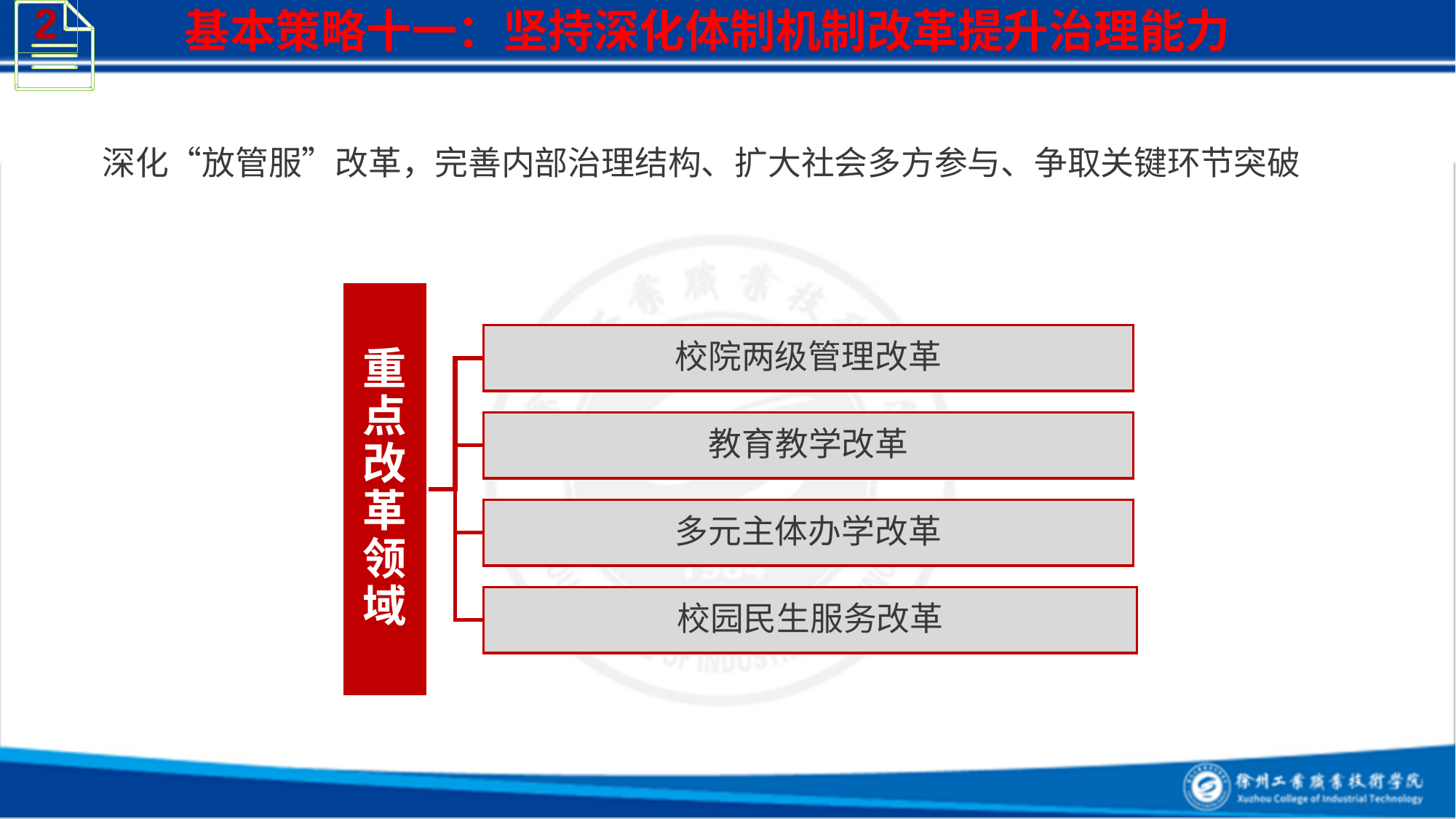

2
  基本策略十一：坚持深化体制机制改革提升治理能力
深化“放管服”改革，完善内部治理结构、扩大社会多方参与、争取关键环节突破

重点改革领域
校院两级管理改革
教育教学改革
多元主体办学改革
校园民生服务改革